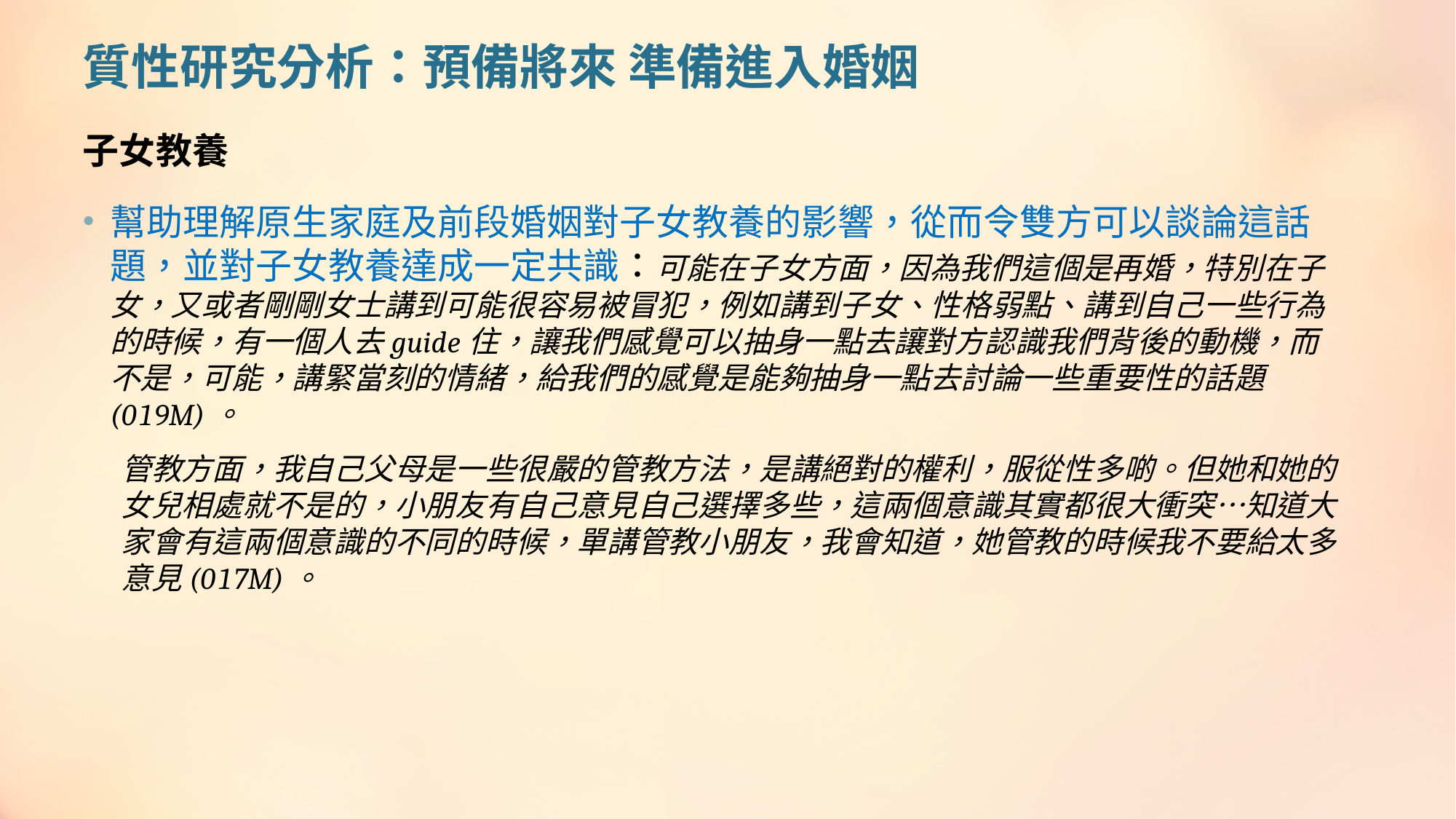

# 質性研究分析：預備將來 準備進入婚姻
子女教養
幫助理解原生家庭及前段婚姻對子女教養的影響，從而令雙方可以談論這話題，並對子女教養達成一定共識：可能在子女方面，因為我們這個是再婚，特別在子女，又或者剛剛女士講到可能很容易被冒犯，例如講到子女、性格弱點、講到自己一些行為的時候，有一個人去guide住，讓我們感覺可以抽身一點去讓對方認識我們背後的動機，而不是，可能，講緊當刻的情緒，給我們的感覺是能夠抽身一點去討論一些重要性的話題 (019M)。
管教方面，我自己父母是一些很嚴的管教方法，是講絕對的權利，服從性多啲。但她和她的女兒相處就不是的，小朋友有自己意見自己選擇多些，這兩個意識其實都很大衝突…知道大家會有這兩個意識的不同的時候，單講管教小朋友，我會知道，她管教的時候我不要給太多意見(017M)。